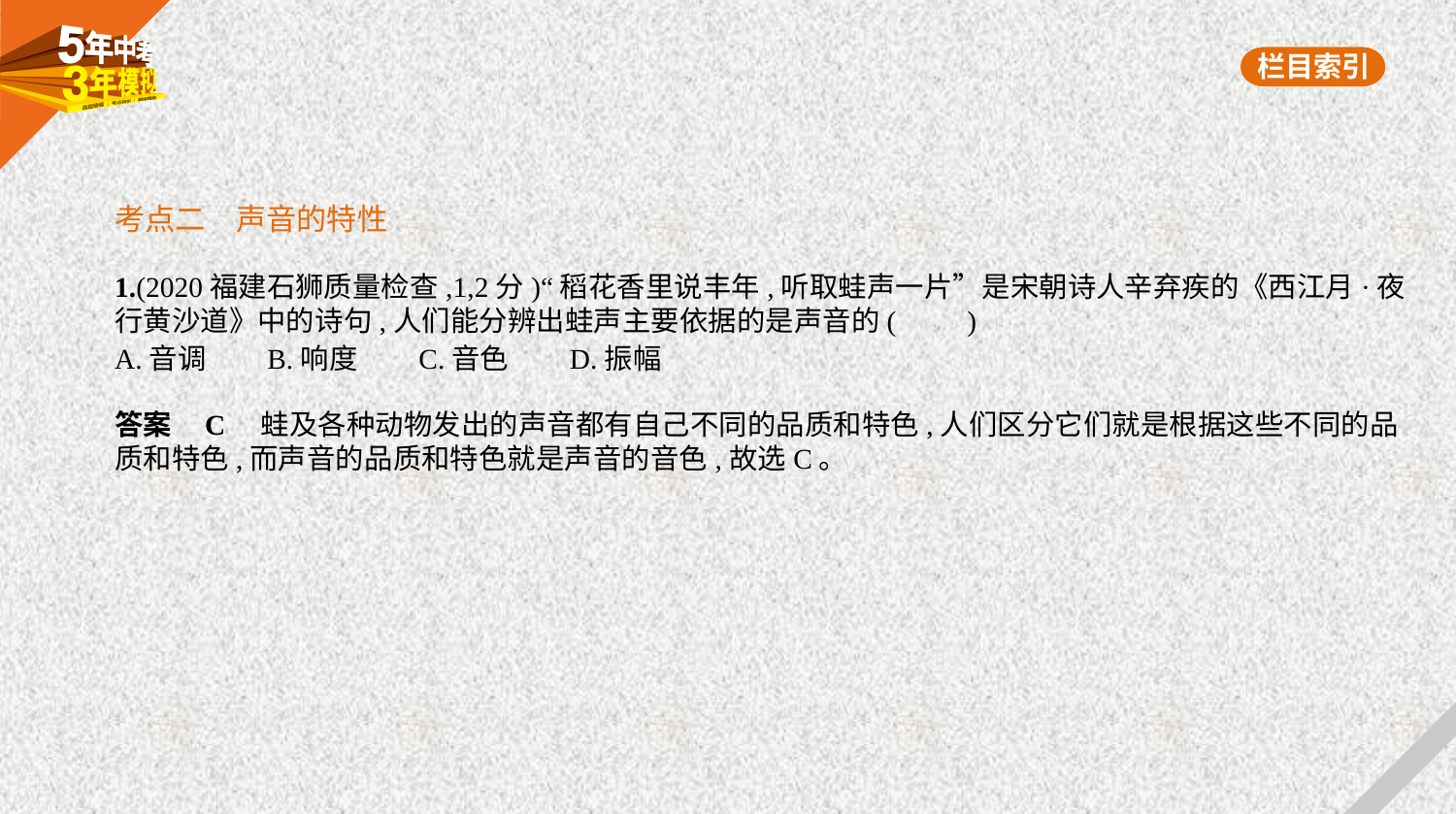

考点二　声音的特性
1.(2020福建石狮质量检查,1,2分)“稻花香里说丰年,听取蛙声一片”是宋朝诗人辛弃疾的《西江月·夜
行黄沙道》中的诗句,人们能分辨出蛙声主要依据的是声音的(　　)
A.音调　    B.响度　    C.音色　    D.振幅
答案    C　蛙及各种动物发出的声音都有自己不同的品质和特色,人们区分它们就是根据这些不同的品
质和特色,而声音的品质和特色就是声音的音色,故选C。